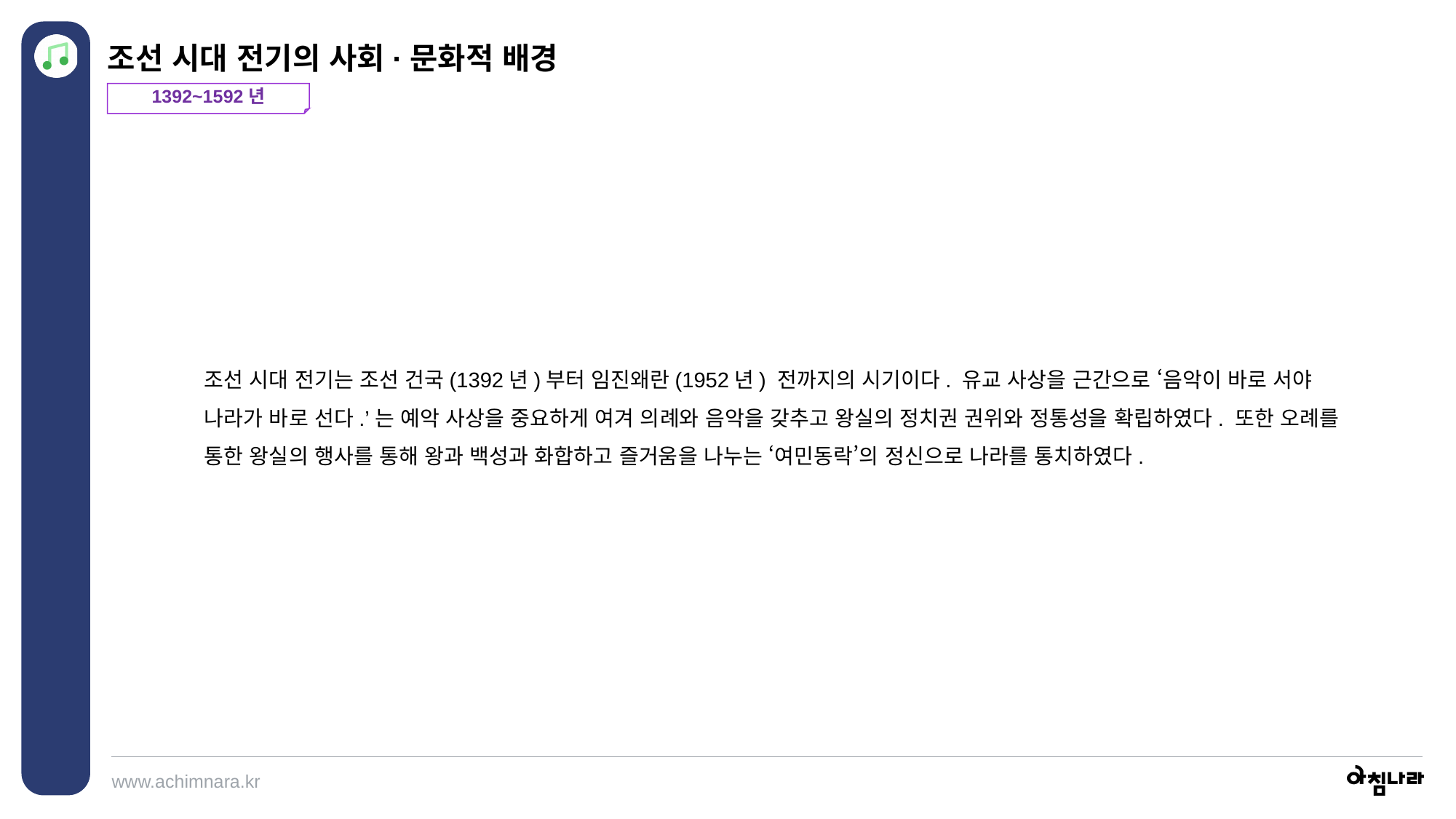

조선 시대 전기의 사회·문화적 배경
1392~1592년
조선 시대 전기는 조선 건국(1392년)부터 임진왜란(1952년) 전까지의 시기이다. 유교 사상을 근간으로 ‘음악이 바로 서야 나라가 바로 선다.’는 예악 사상을 중요하게 여겨 의례와 음악을 갖추고 왕실의 정치권 권위와 정통성을 확립하였다. 또한 오례를 통한 왕실의 행사를 통해 왕과 백성과 화합하고 즐거움을 나누는 ‘여민동락’의 정신으로 나라를 통치하였다.